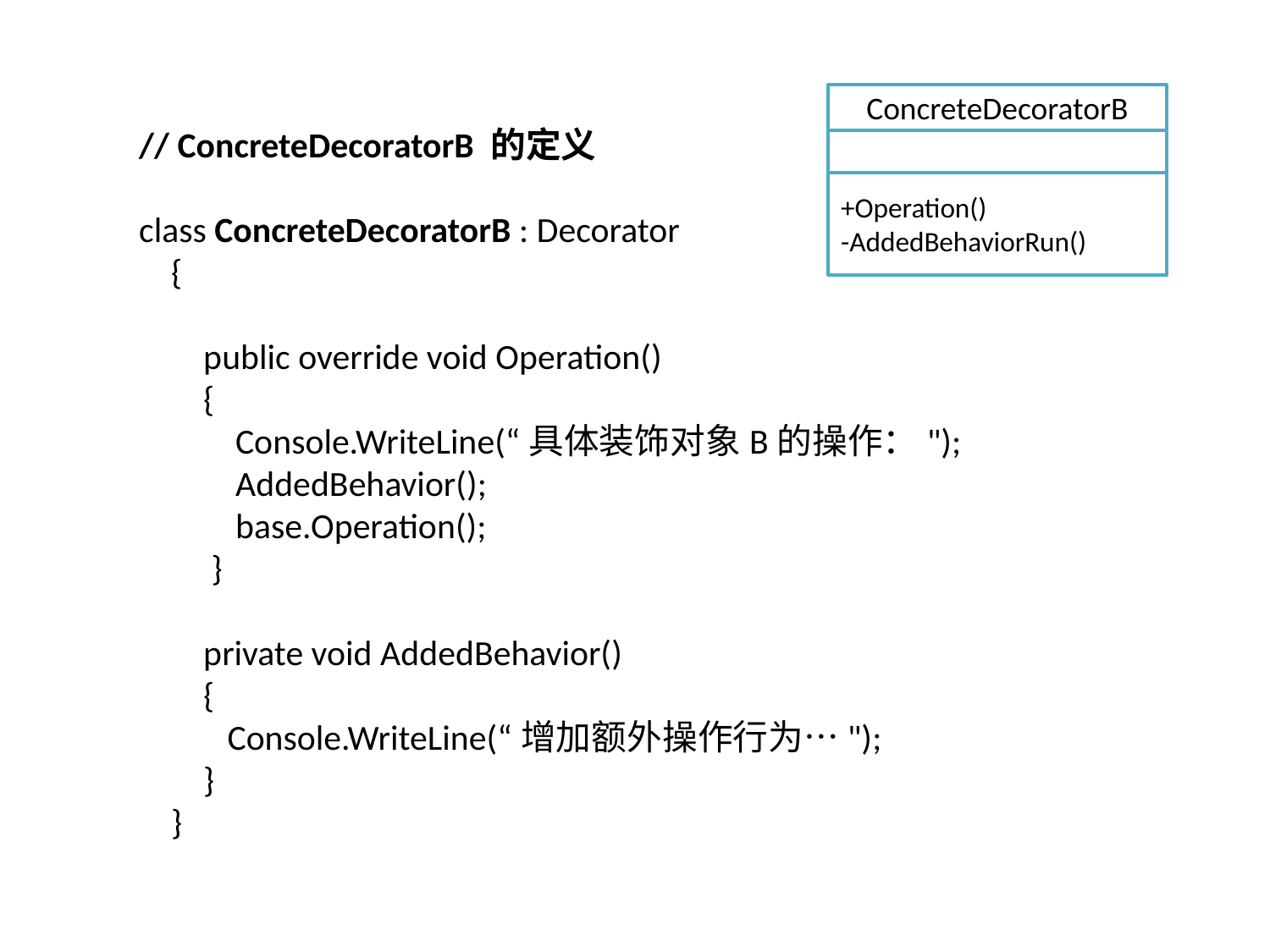

ConcreteDecoratorB

+Operation()
-AddedBehaviorRun()
// ConcreteDecoratorB 的定义

class ConcreteDecoratorB : Decorator
    {

        public override void Operation()
        {
            Console.WriteLine(“具体装饰对象B的操作：");
            AddedBehavior();
            base.Operation();
         }

        private void AddedBehavior()
        {
           Console.WriteLine(“增加额外操作行为…");
        }
    }